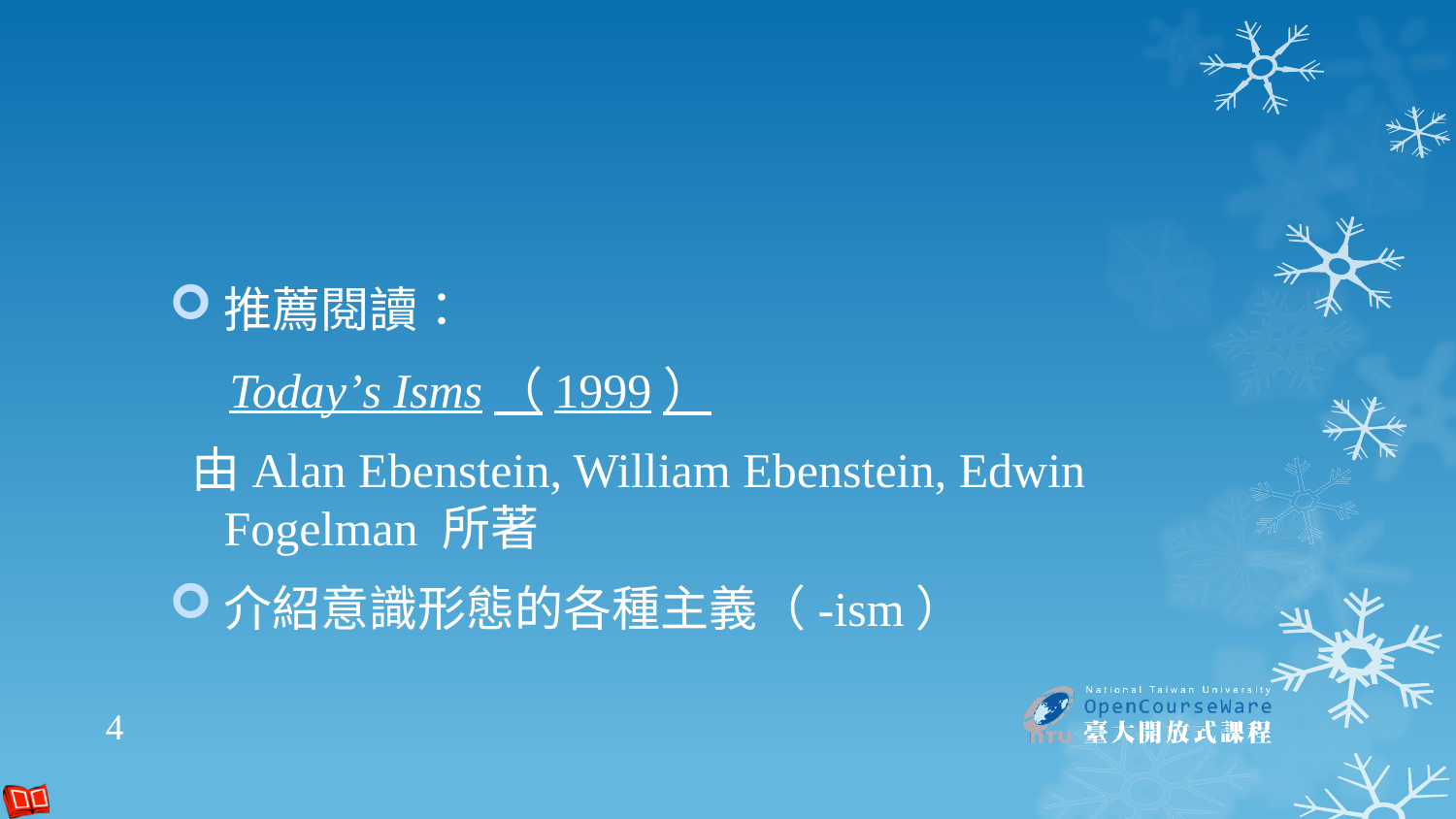

推薦閱讀：
　Today’s Isms（1999）
 由Alan Ebenstein, William Ebenstein, Edwin Fogelman 所著
介紹意識形態的各種主義（-ism）
4